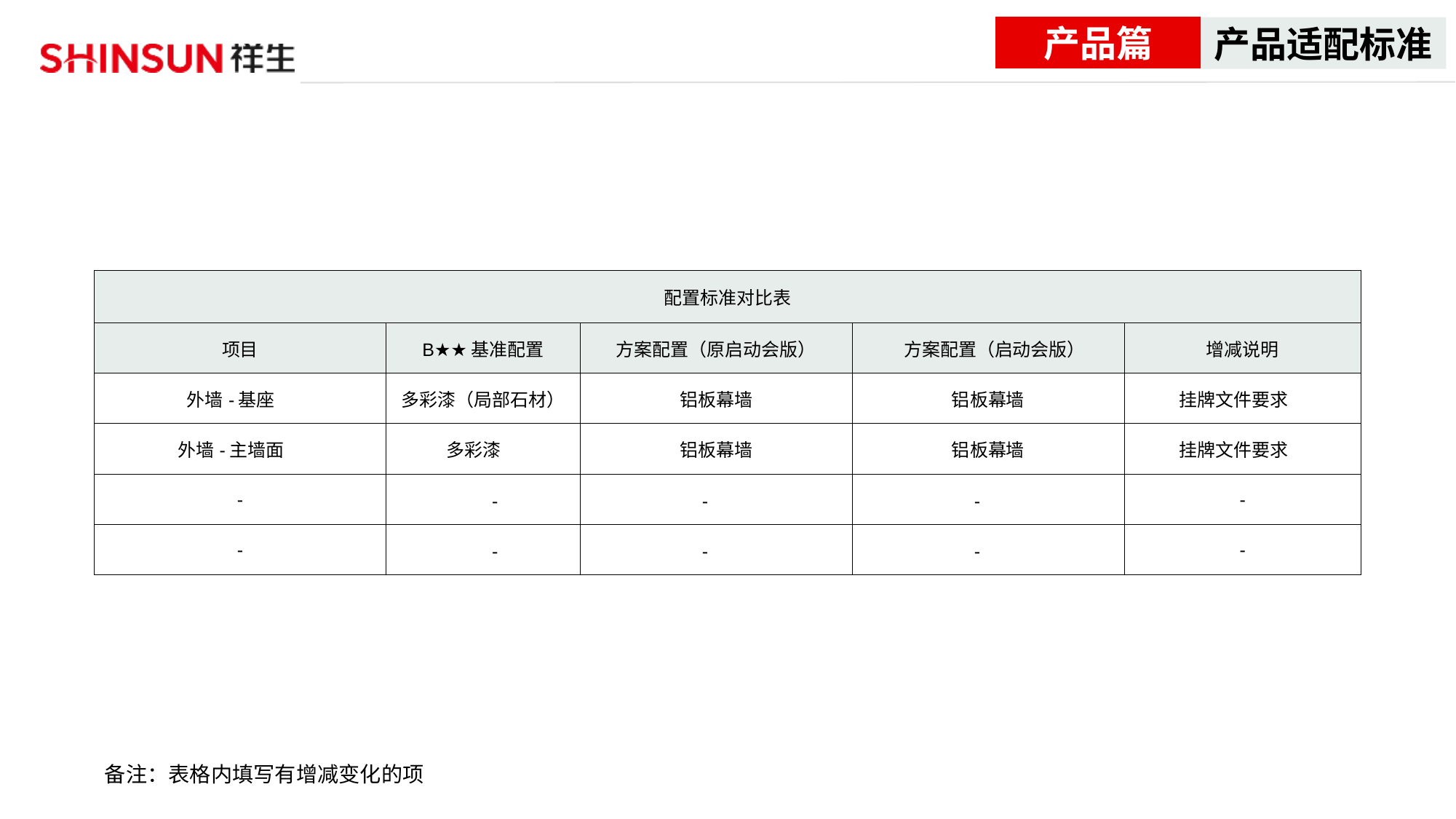

产品篇
产品适配标准
| 配置标准对比表 |  |  |  |  |
| --- | --- | --- | --- | --- |
| 项目 | B★★基准配置 | 方案配置（原启动会版） | 方案配置（启动会版） | 增减说明 |
| 外墙-基座 | 多彩漆（局部石材） | 铝板幕墙 | 铝板幕墙 | 挂牌文件要求 |
| 外墙-主墙面 | 多彩漆 | 铝板幕墙 | 铝板幕墙 | 挂牌文件要求 |
| - | - | - | - | - |
| - | - | - | - | - |
备注：表格内填写有增减变化的项